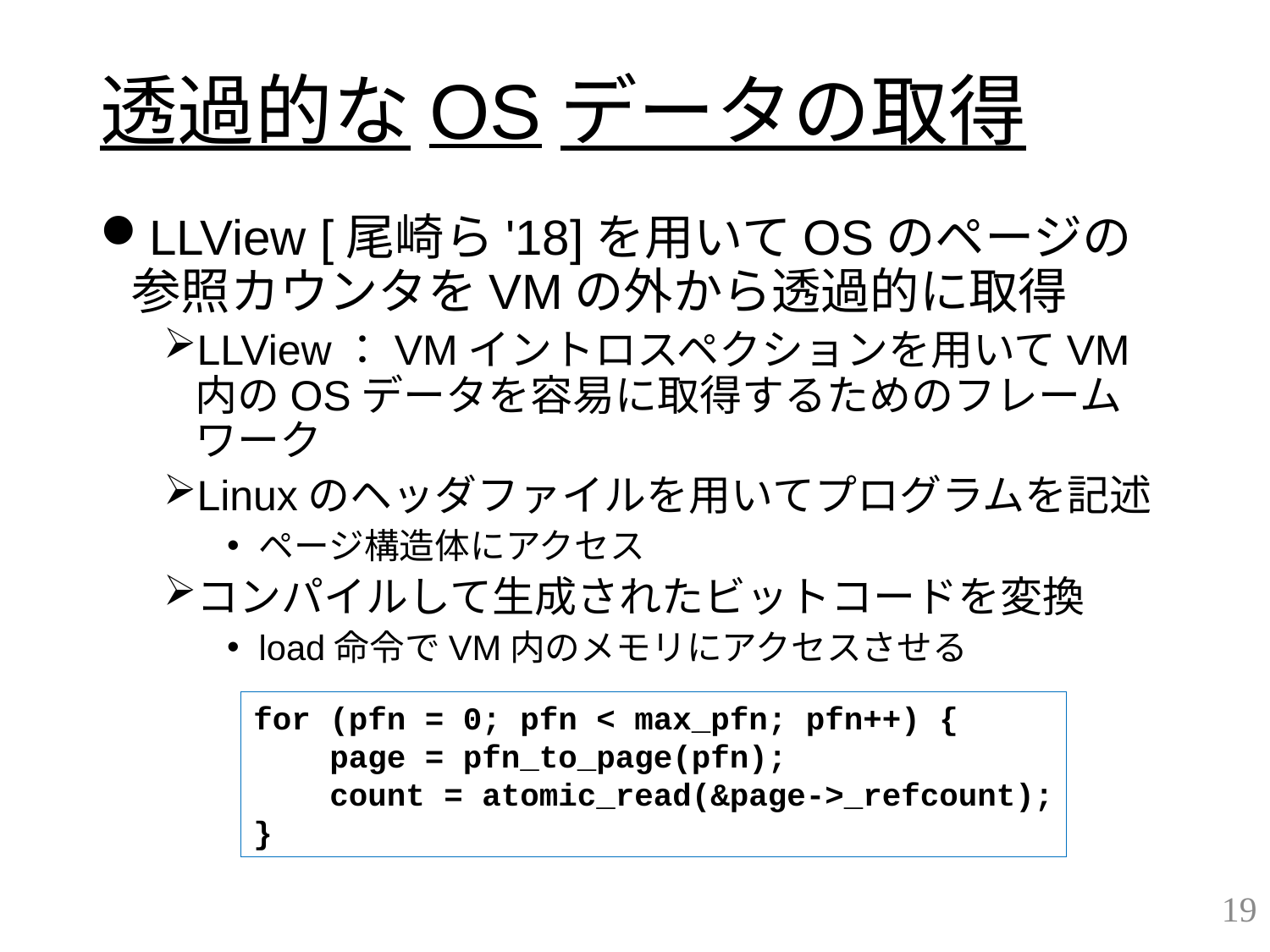

# 透過的なOSデータの取得
LLView [尾崎ら'18]を用いてOSのページの参照カウンタをVMの外から透過的に取得
LLView：VMイントロスペクションを用いてVM内のOSデータを容易に取得するためのフレームワーク
Linuxのヘッダファイルを用いてプログラムを記述
ページ構造体にアクセス
コンパイルして生成されたビットコードを変換
load命令でVM内のメモリにアクセスさせる
for (pfn = 0; pfn < max_pfn; pfn++) {
    page = pfn_to_page(pfn);
    count = atomic_read(&page->_refcount);
}
19